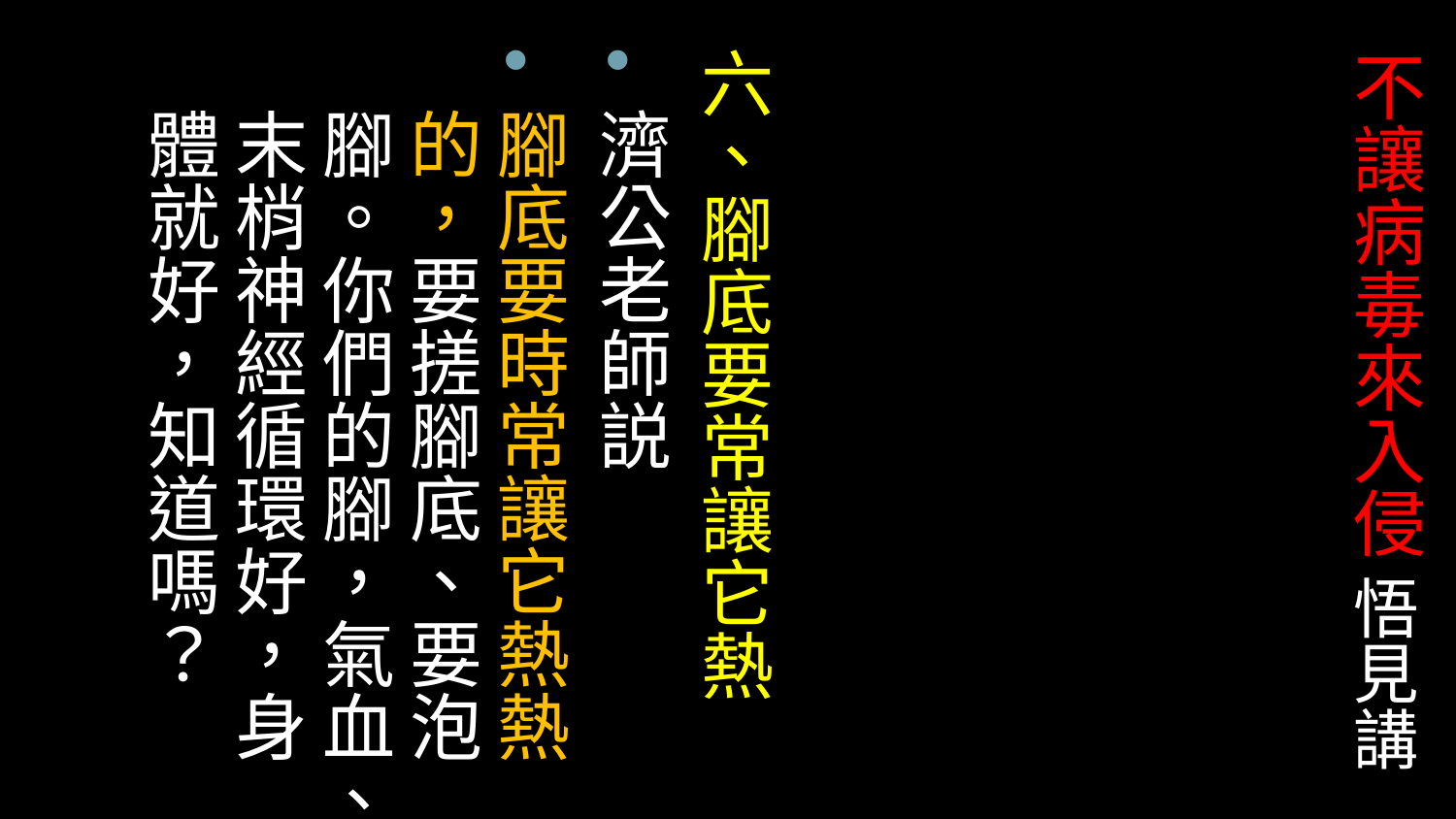

六、腳底要常讓它熱
濟公老師説
腳底要時常讓它熱熱的，要搓腳底、要泡腳。你們的腳，氣血、末梢神經循環好，身體就好，知道嗎？

# 不讓病毒來入侵 悟見講